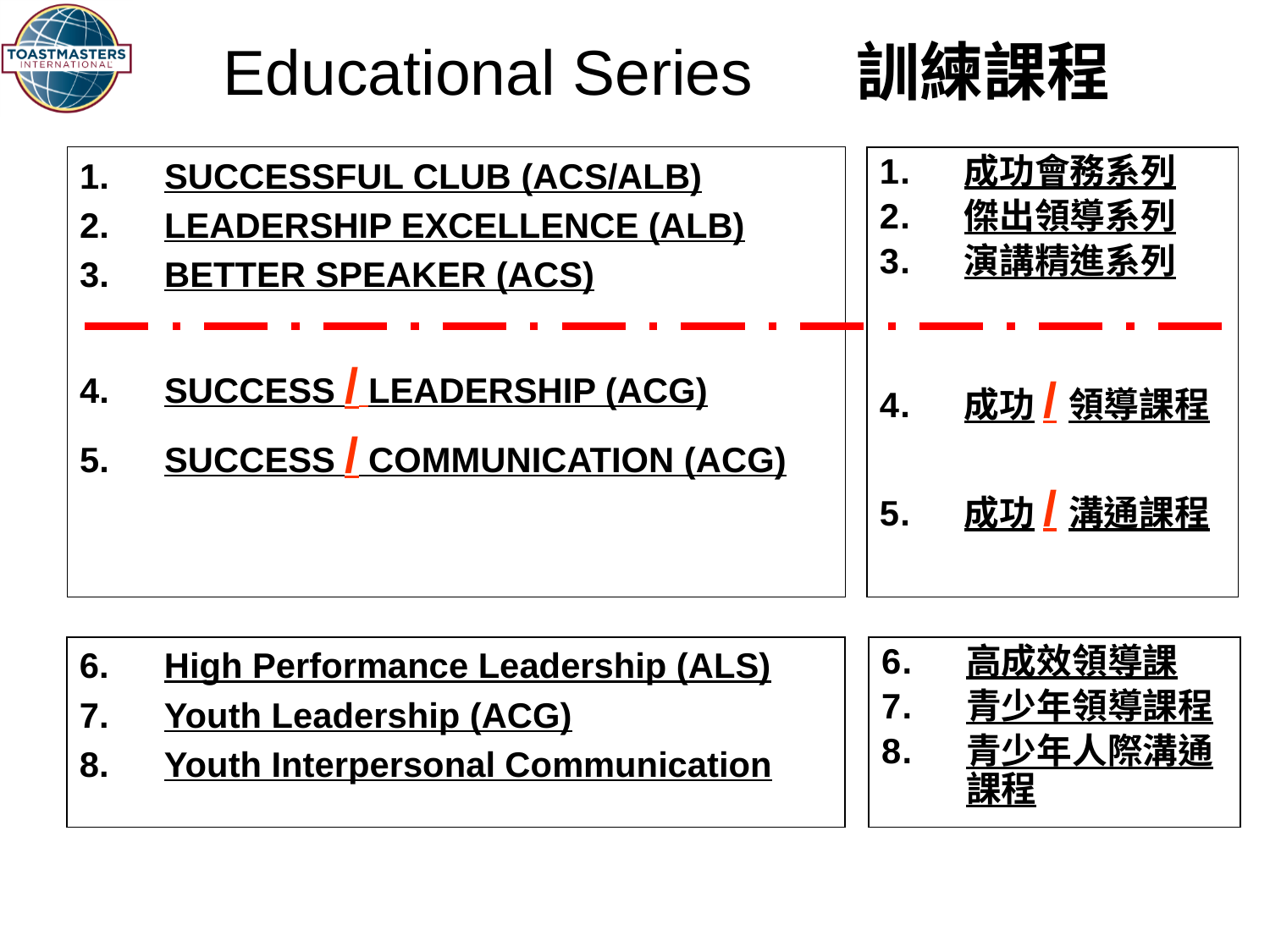

# Educational Series     訓練課程
SUCCESSFUL CLUB (ACS/ALB)
LEADERSHIP EXCELLENCE (ALB)
BETTER SPEAKER (ACS)

SUCCESS / LEADERSHIP (ACG)
SUCCESS / COMMUNICATION (ACG)
成功會務系列
傑出領導系列
演講精進系列

成功/領導課程

成功/溝通課程

High Performance Leadership (ALS)
Youth Leadership (ACG)
Youth Interpersonal Communication
高成效領導課
青少年領導課程
青少年人際溝通課程